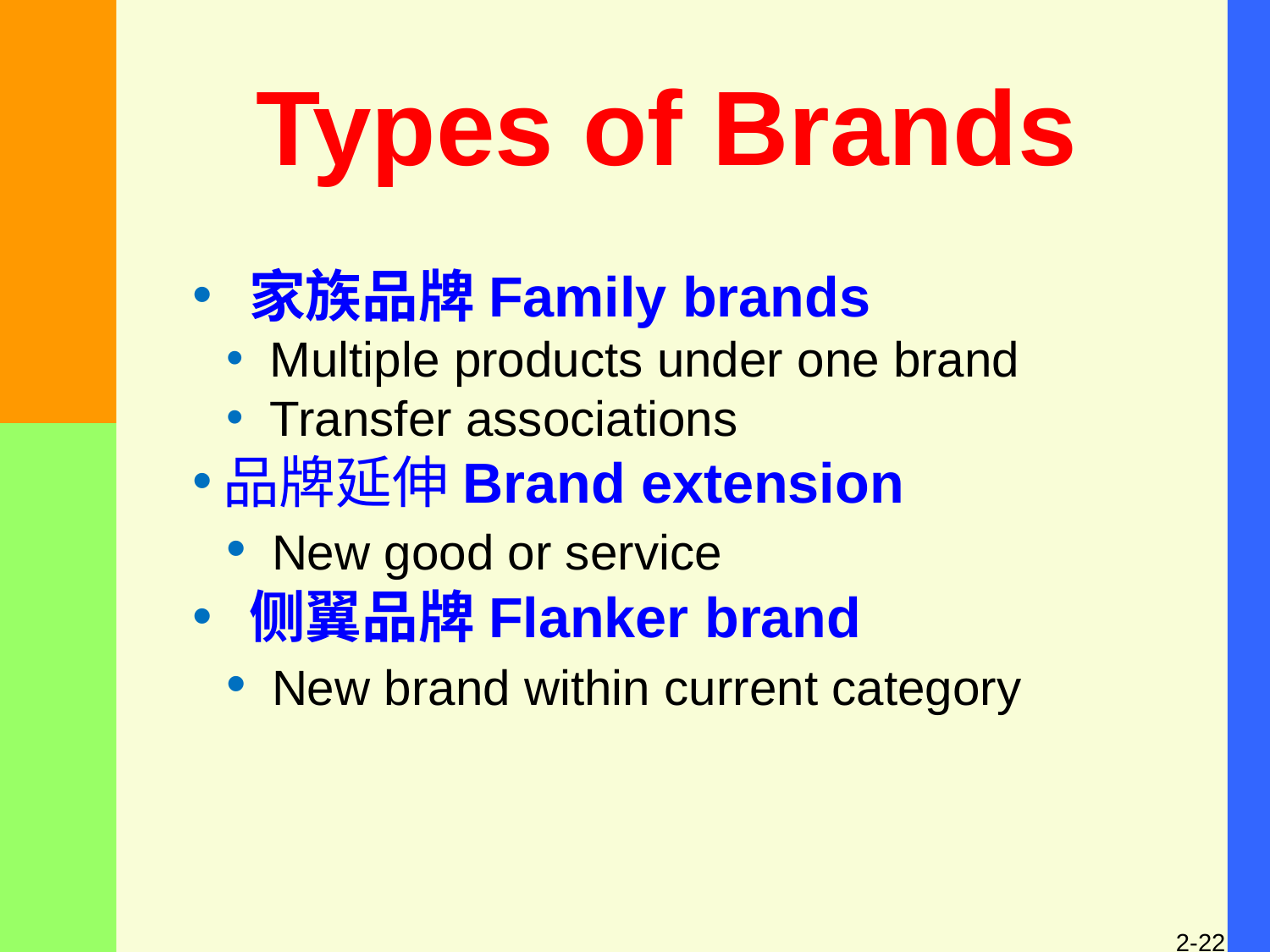

Types of Brands
 家族品牌Family brands
 Multiple products under one brand
 Transfer associations
品牌延伸Brand extension
 New good or service
 侧翼品牌Flanker brand
 New brand within current category

2-22